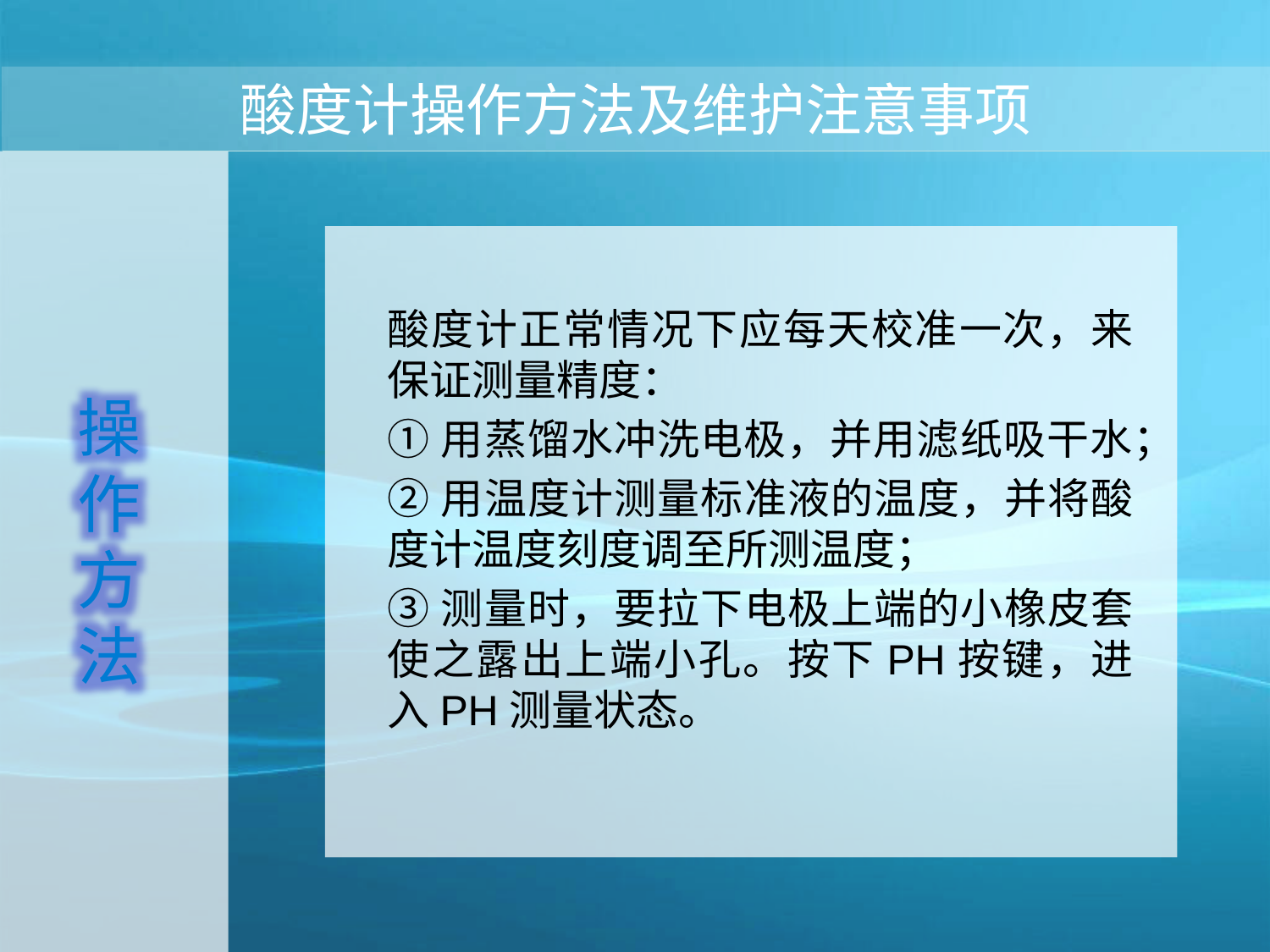

# 酸度计操作方法及维护注意事项

酸度计正常情况下应每天校准一次，来保证测量精度：
①用蒸馏水冲洗电极，并用滤纸吸干水；
②用温度计测量标准液的温度，并将酸度计温度刻度调至所测温度；
③测量时，要拉下电极上端的小橡皮套使之露出上端小孔。按下PH按键，进入PH测量状态。
操作方法